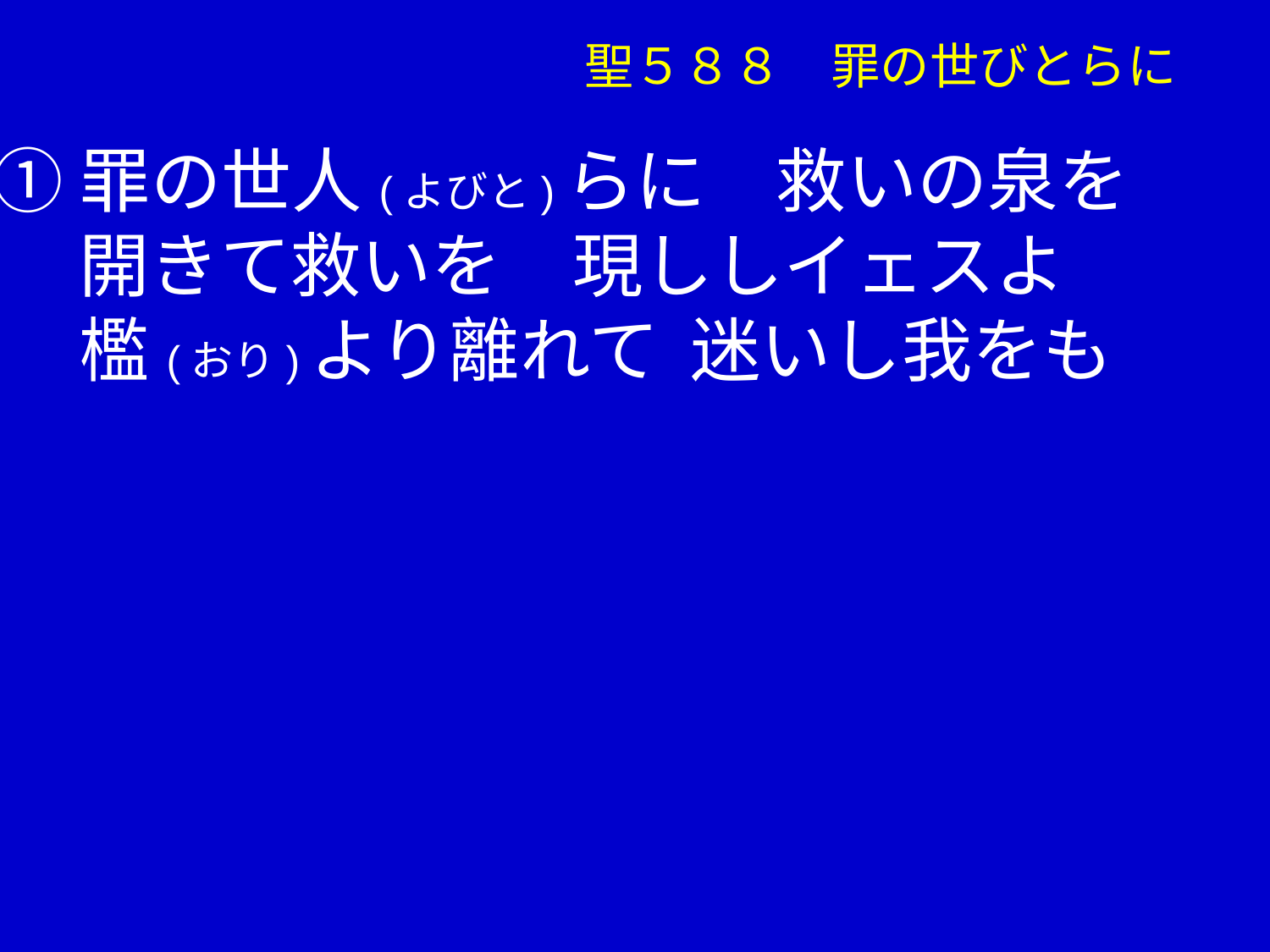

聖５８８　罪の世びとらに
①罪の世人(よびと)らに　救いの泉を
　 開きて救いを　現ししイェスよ
　 檻(おり)より離れて  迷いし我をも